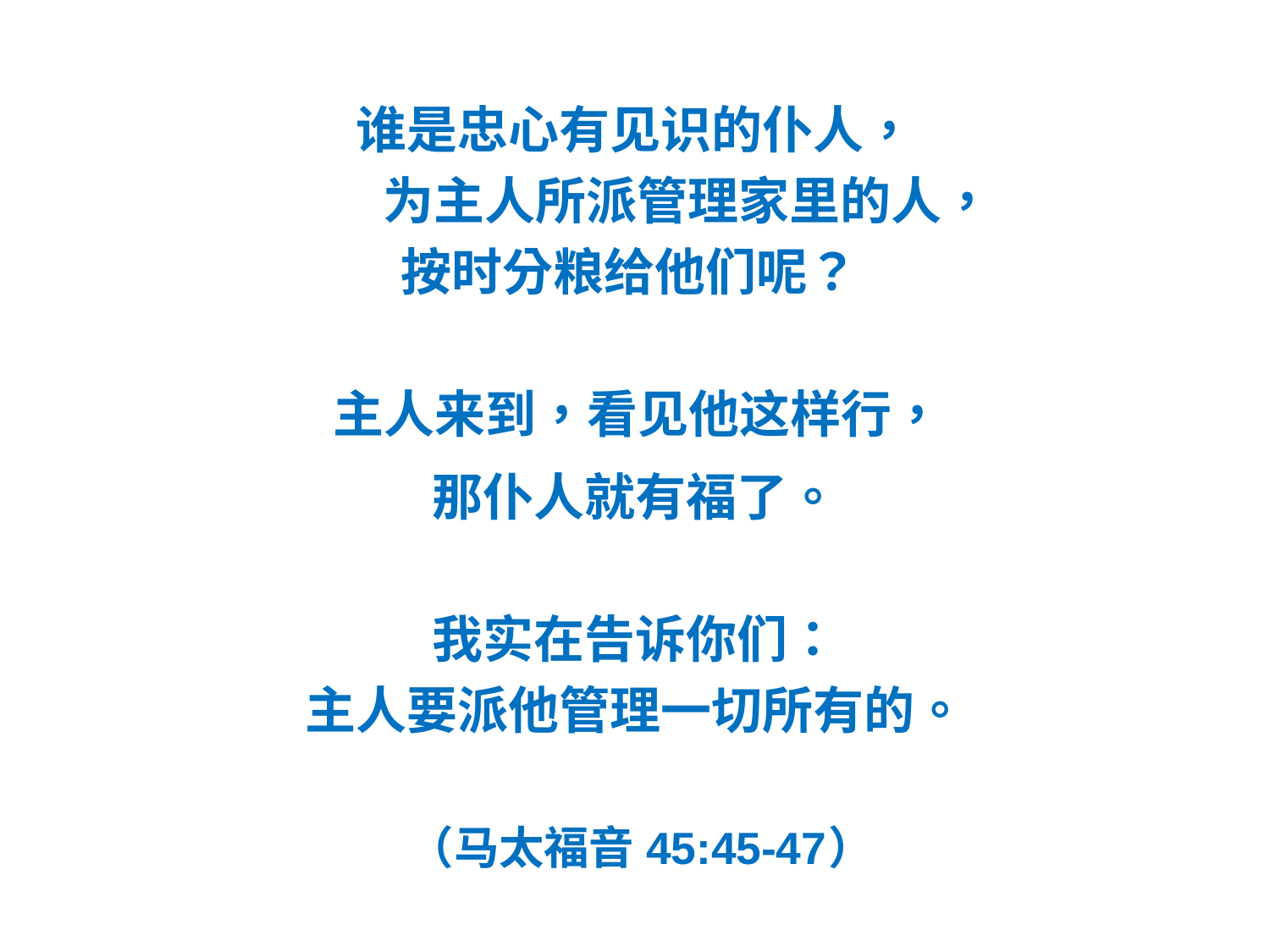

#
谁是忠心有见识的仆人，
         为主人所派管理家里的人，
按时分粮给他们呢？

 主人来到，看见他这样行，
那仆人就有福了。

我实在告诉你们：
主人要派他管理一切所有的。

 （马太福音 45:45-47）